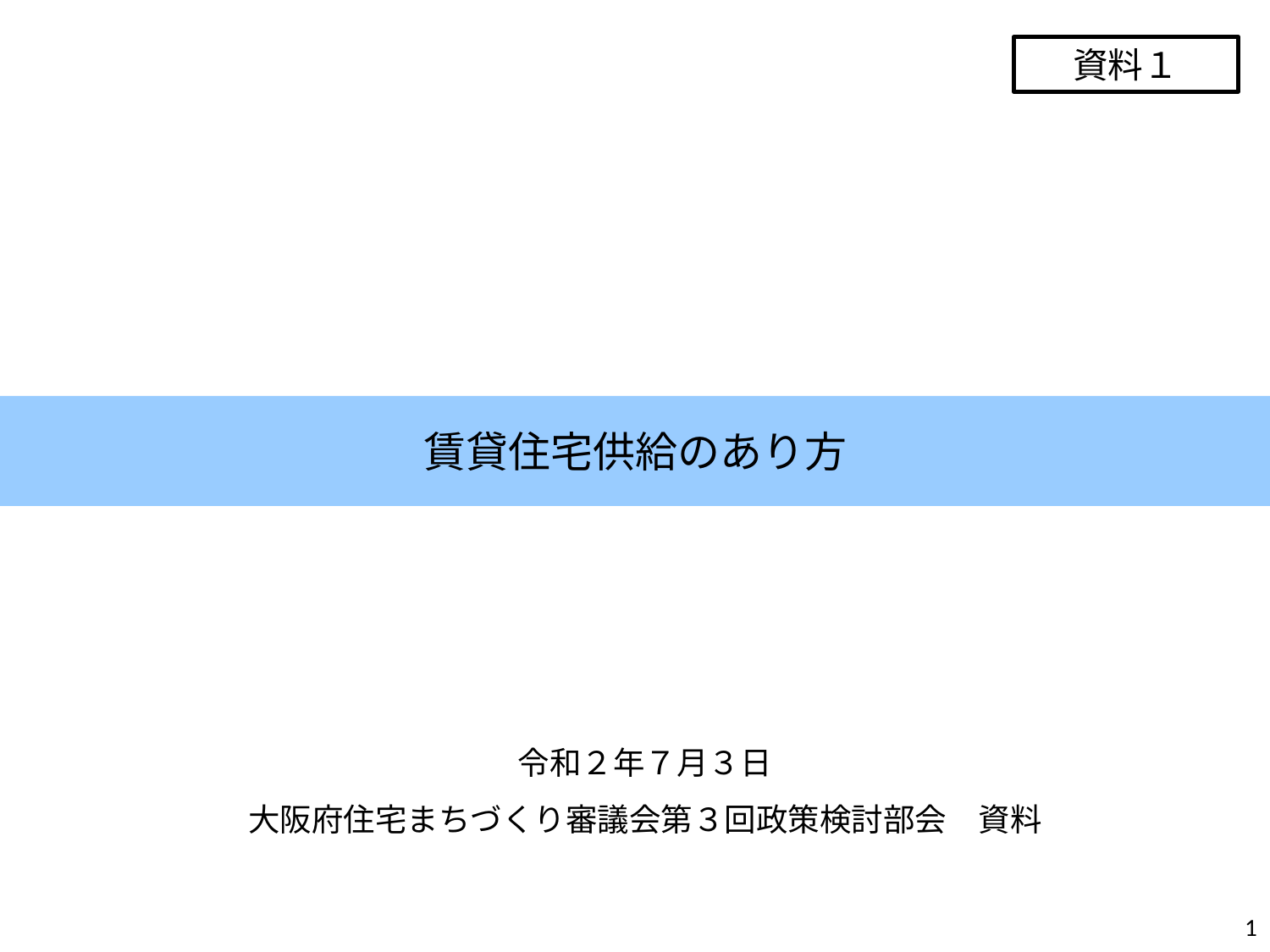

資料１
賃貸住宅供給のあり方
令和２年７月３日
大阪府住宅まちづくり審議会第３回政策検討部会　資料
1